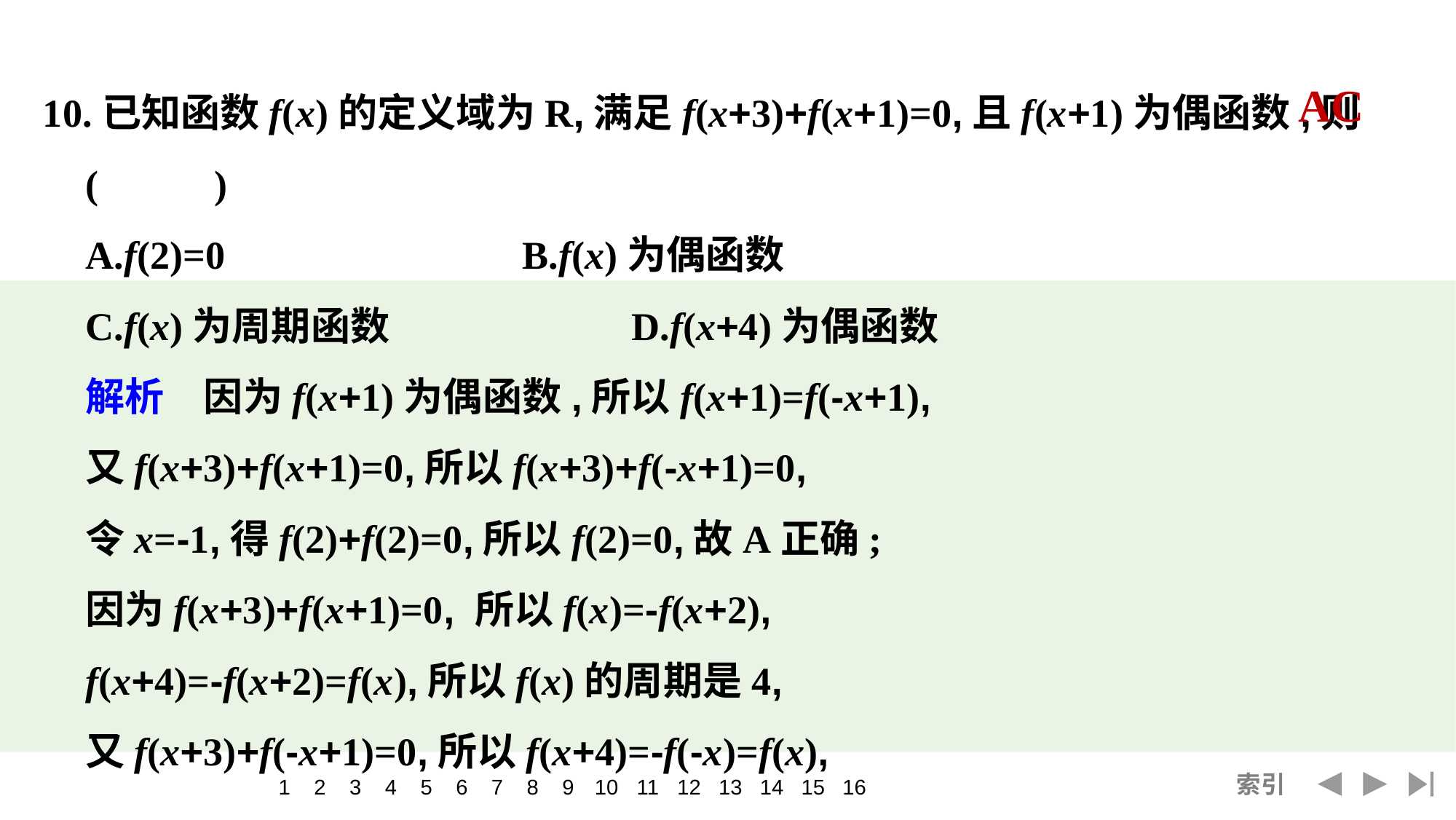

10.已知函数f(x)的定义域为R,满足f(x+3)+f(x+1)=0,且f(x+1)为偶函数,则(　　  )
	A.f(2)=0			B.f(x)为偶函数
	C.f(x)为周期函数			D.f(x+4)为偶函数
	解析　因为f(x+1)为偶函数,所以f(x+1)=f(-x+1),
	又f(x+3)+f(x+1)=0,所以f(x+3)+f(-x+1)=0,
	令x=-1,得f(2)+f(2)=0,所以f(2)=0,故A正确;
	因为f(x+3)+f(x+1)=0, 所以f(x)=-f(x+2),
	f(x+4)=-f(x+2)=f(x),所以f(x)的周期是4,
	又f(x+3)+f(-x+1)=0,所以f(x+4)=-f(-x)=f(x),
AC